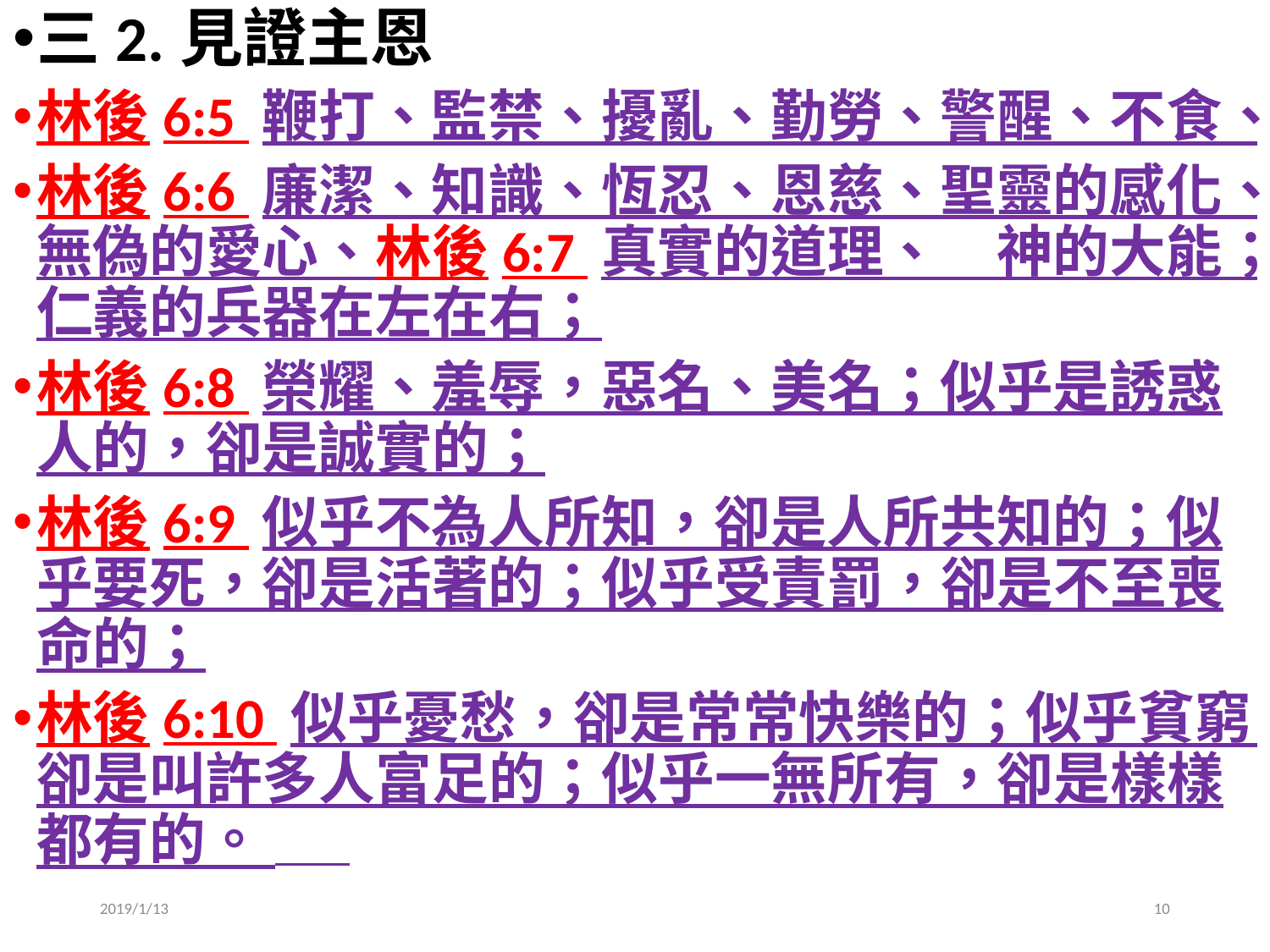

三2.見證主恩
林後6:5 鞭打、監禁、擾亂、勤勞、警醒、不食、
林後6:6 廉潔、知識、恆忍、恩慈、聖靈的感化、無偽的愛心、林後6:7 真實的道理、　神的大能；仁義的兵器在左在右；
林後6:8 榮耀、羞辱，惡名、美名；似乎是誘惑人的，卻是誠實的；
林後6:9 似乎不為人所知，卻是人所共知的；似乎要死，卻是活著的；似乎受責罰，卻是不至喪命的；
林後6:10 似乎憂愁，卻是常常快樂的；似乎貧窮，卻是叫許多人富足的；似乎一無所有，卻是樣樣都有的。

2019/1/13
10